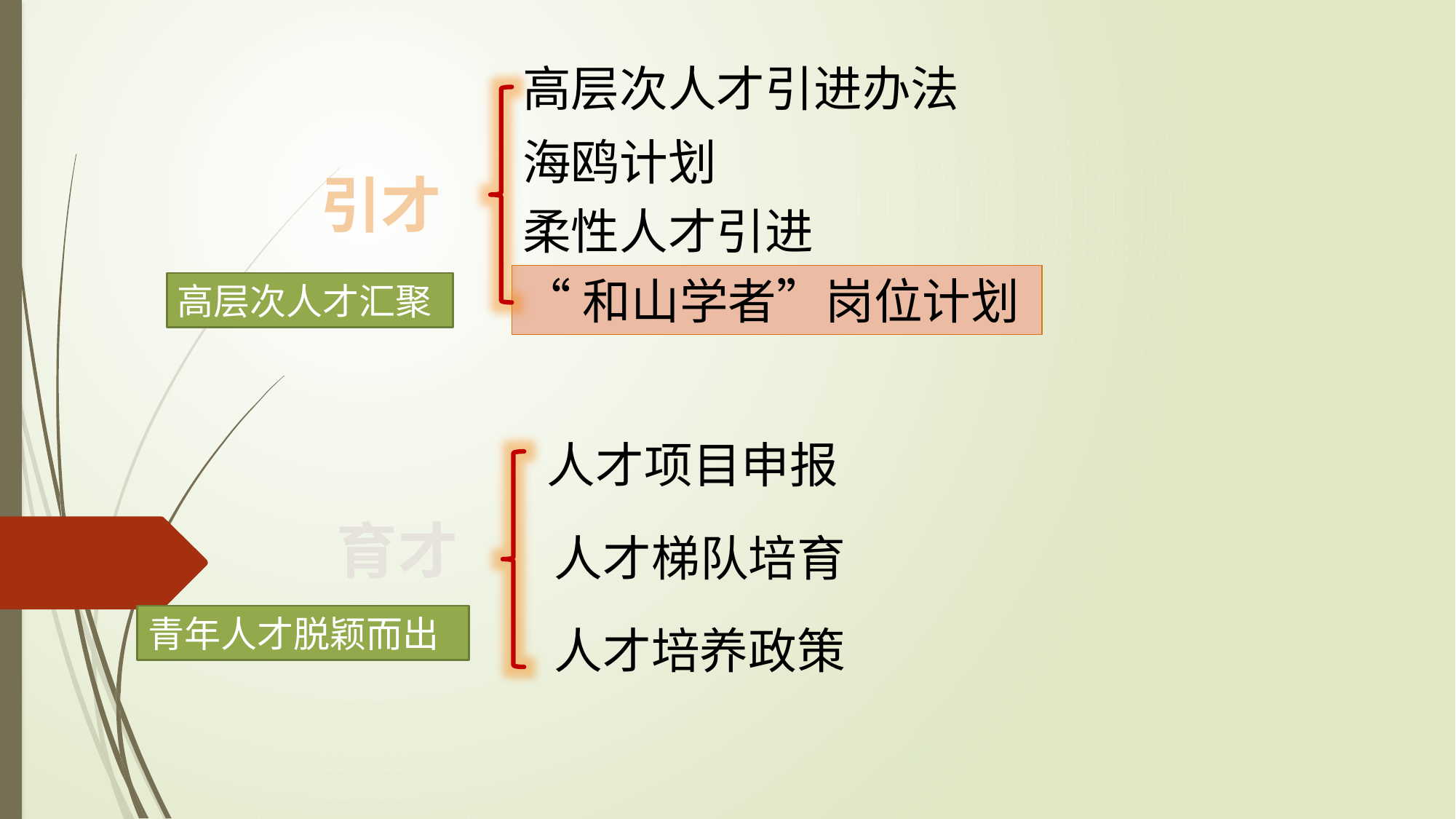

高层次人才引进办法

海鸥计划
引才
柔性人才引进
“和山学者”岗位计划
高层次人才汇聚
人才项目申报

育才
人才梯队培育
青年人才脱颖而出
人才培养政策